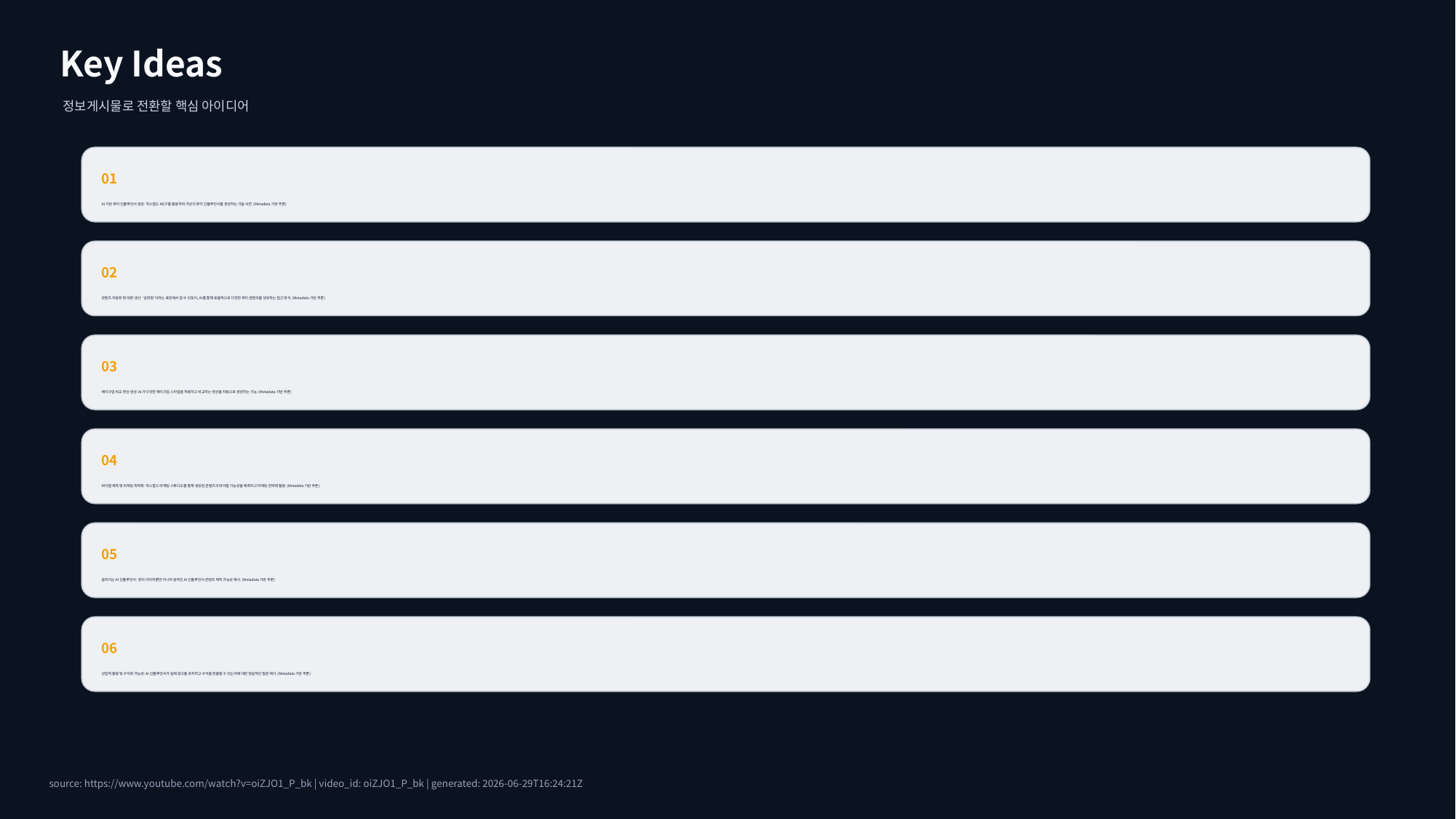

Key Ideas
정보게시물로 전환할 핵심 아이디어

01
AI 기반 뷰티 인플루언서 생성: 힉스필드 MCP를 활용하여 가상의 뷰티 인플루언서를 생성하는 기술 시연. (Metadata 기반 추론)

02
콘텐츠 자동화 및 대량 생산: '공장형'이라는 표현에서 알 수 있듯이, AI를 통해 효율적으로 다양한 뷰티 콘텐츠를 생성하는 접근 방식. (Metadata 기반 추론)

03
메이크업 비교 영상 생성: AI가 다양한 메이크업 스타일을 적용하고 비교하는 영상을 자동으로 생성하는 기능. (Metadata 기반 추론)

04
바이럴 예측 및 마케팅 최적화: 힉스필드 마케팅 스튜디오를 통해 생성된 콘텐츠의 바이럴 가능성을 예측하고 마케팅 전략에 활용. (Metadata 기반 추론)

05
움직이는 AI 인플루언서: 정지 이미지뿐만 아니라 동적인 AI 인플루언서 콘텐츠 제작 가능성 제시. (Metadata 기반 추론)

06
상업적 활용 및 수익화 가능성: AI 인플루언서가 실제 광고를 유치하고 수익을 창출할 수 있는지에 대한 현실적인 질문 제기. (Metadata 기반 추론)
source: https://www.youtube.com/watch?v=oiZJO1_P_bk | video_id: oiZJO1_P_bk | generated: 2026-06-29T16:24:21Z